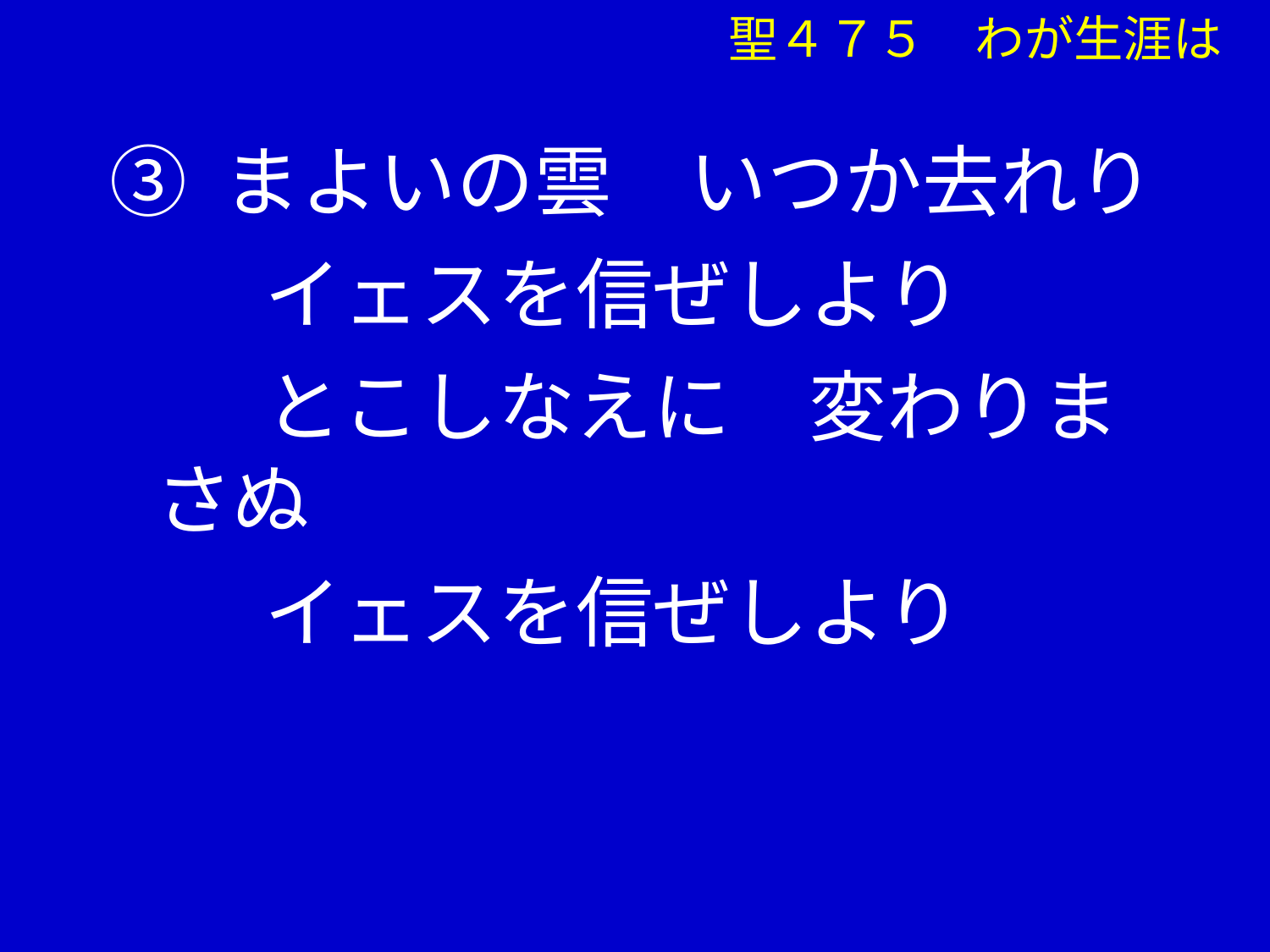

聖４７５　わが生涯は
③ まよいの雲　いつか去れり
　　イェスを信ぜしより
　　とこしなえに　変わりまさぬ
　　イェスを信ぜしより